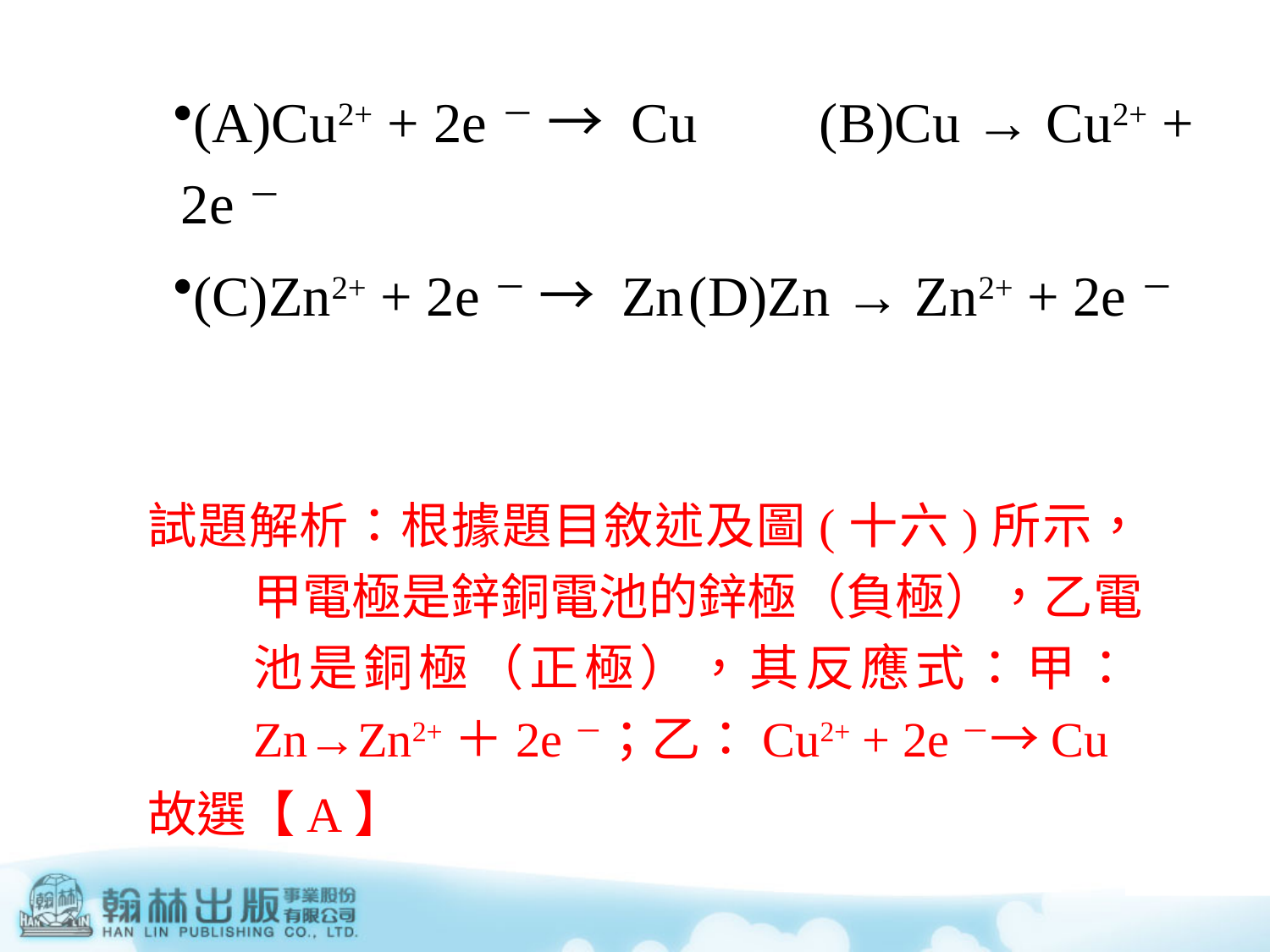

(A)Cu2+ + 2e－ → Cu	(B)Cu → Cu2+ + 2e－
(C)Zn2+ + 2e－ → Zn	(D)Zn → Zn2+ + 2e－
試題解析：根據題目敘述及圖(十六)所示，甲電極是鋅銅電池的鋅極（負極），乙電池是銅極（正極），其反應式：甲：Zn→Zn2+＋2e－；乙：Cu2+ + 2e－→Cu
故選【A】